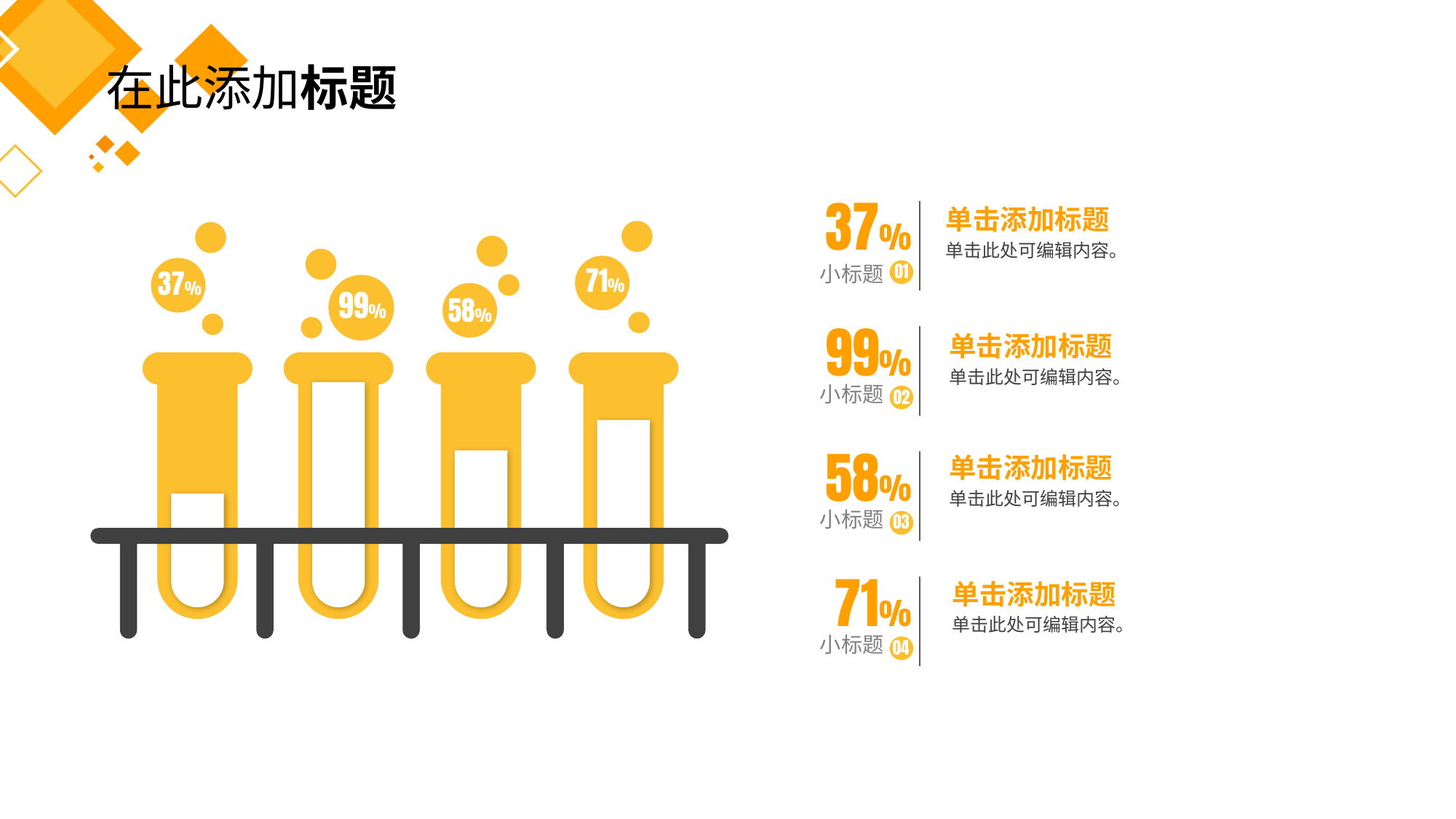

在此添加标题
37%
小标题
单击添加标题

单击此处可编辑内容。

01

71%

37%

99%

58%

99%
小标题

单击添加标题

单击此处可编辑内容。

02

58%
小标题

单击添加标题
单击此处可编辑内容。

03

71%
小标题
单击添加标题
单击此处可编辑内容。
04